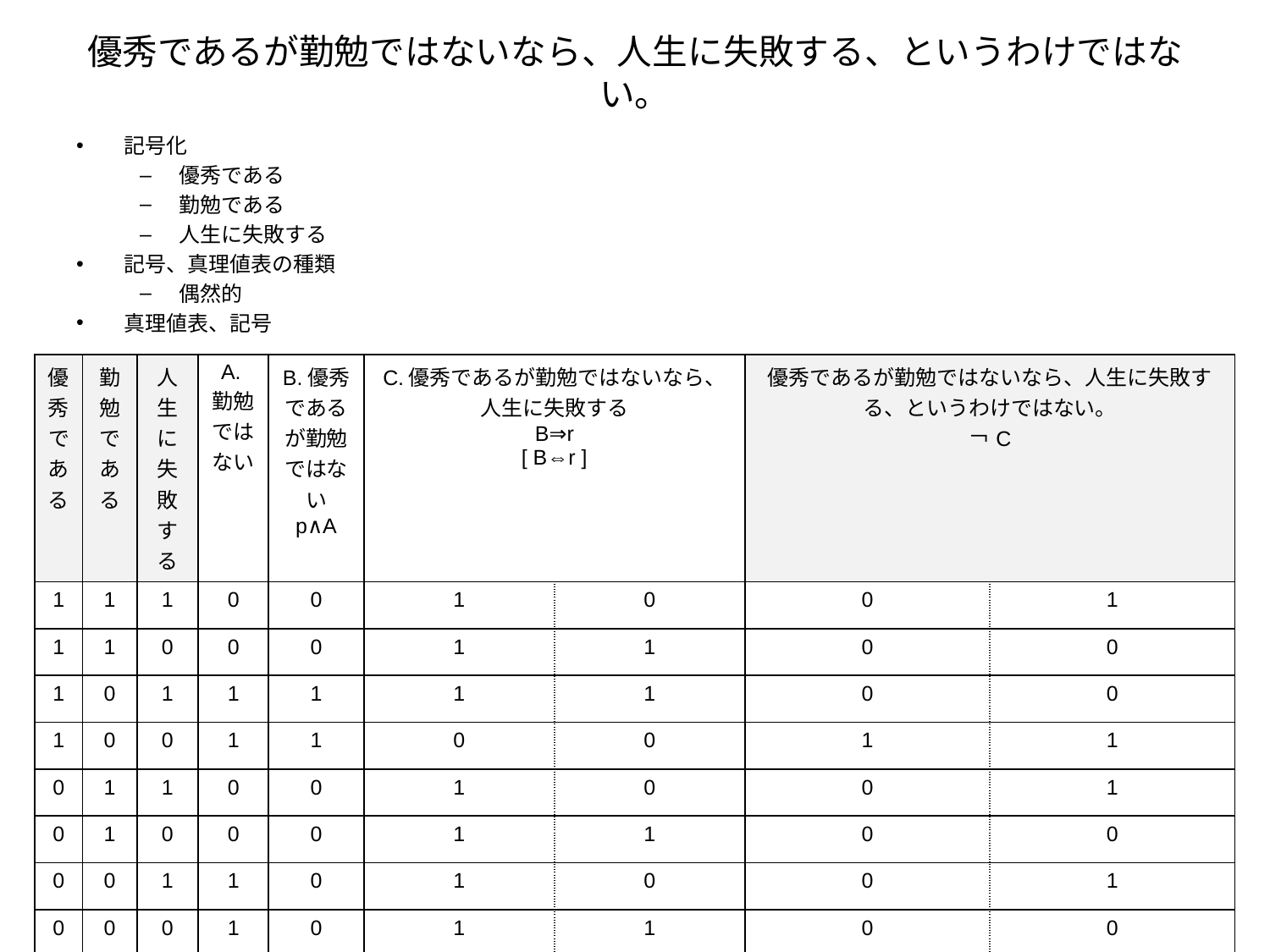

# 優秀であるが勤勉ではないなら、人生に失敗する、というわけではない。
記号化
優秀である
勤勉である
人生に失敗する
記号、真理値表の種類
偶然的
真理値表、記号
| 優秀である | 勤勉である | 人生に失敗する | A.勤勉ではない | B.優秀であるが勤勉ではない p∧A | C.優秀であるが勤勉ではないなら、人生に失敗する B⇒r [ B⇔r ] |  | 優秀であるが勤勉ではないなら、人生に失敗する、というわけではない。 ￢C |  |
| --- | --- | --- | --- | --- | --- | --- | --- | --- |
| 1 | 1 | 1 | 0 | 0 | 1 | 0 | 0 | 1 |
| 1 | 1 | 0 | 0 | 0 | 1 | 1 | 0 | 0 |
| 1 | 0 | 1 | 1 | 1 | 1 | 1 | 0 | 0 |
| 1 | 0 | 0 | 1 | 1 | 0 | 0 | 1 | 1 |
| 0 | 1 | 1 | 0 | 0 | 1 | 0 | 0 | 1 |
| 0 | 1 | 0 | 0 | 0 | 1 | 1 | 0 | 0 |
| 0 | 0 | 1 | 1 | 0 | 1 | 0 | 0 | 1 |
| 0 | 0 | 0 | 1 | 0 | 1 | 1 | 0 | 0 |
| p | q | r | ￢q | p∧￢q | (p∧￢q)⇒r | [ (p∧￢q)⇔r ] | ￢((p∧￢q)⇒r) | [ ￢((p∧￢q)⇔r) ] |